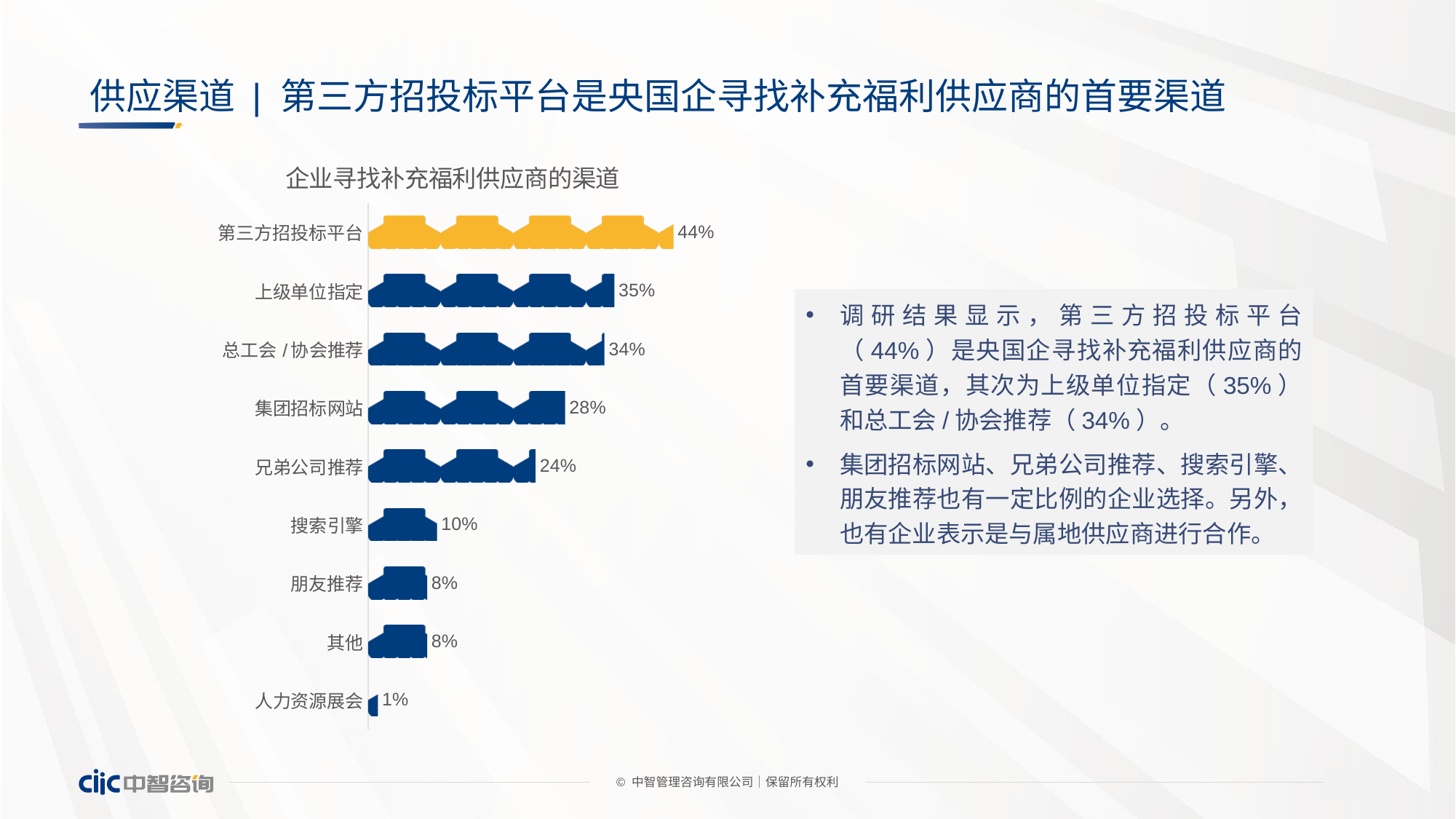

# 供应渠道 | 第三方招投标平台是央国企寻找补充福利供应商的首要渠道

### Chart: 企业寻找补充福利供应商的渠道

| Category | 占比 |
|---|---|
| 第三方招投标平台 | 0.436619718309859 |
| 上级单位指定 | 0.352112676056338 |
| 总工会/协会推荐 | 0.338028169014085 |
| 集团招标网站 | 0.28169014084507 |
| 兄弟公司推荐 | 0.23943661971831 |
| 搜索引擎 | 0.0985915492957746 |
| 朋友推荐 | 0.0845070422535211 |
| 其他 | 0.0845070422535211 |
| 人力资源展会 | 0.0140845070422535 |
调研结果显示，第三方招投标平台（44%）是央国企寻找补充福利供应商的首要渠道，其次为上级单位指定（35%）和总工会/协会推荐（34%）。
集团招标网站、兄弟公司推荐、搜索引擎、朋友推荐也有一定比例的企业选择。另外，也有企业表示是与属地供应商进行合作。
© 中智管理咨询有限公司│保留所有权利
10